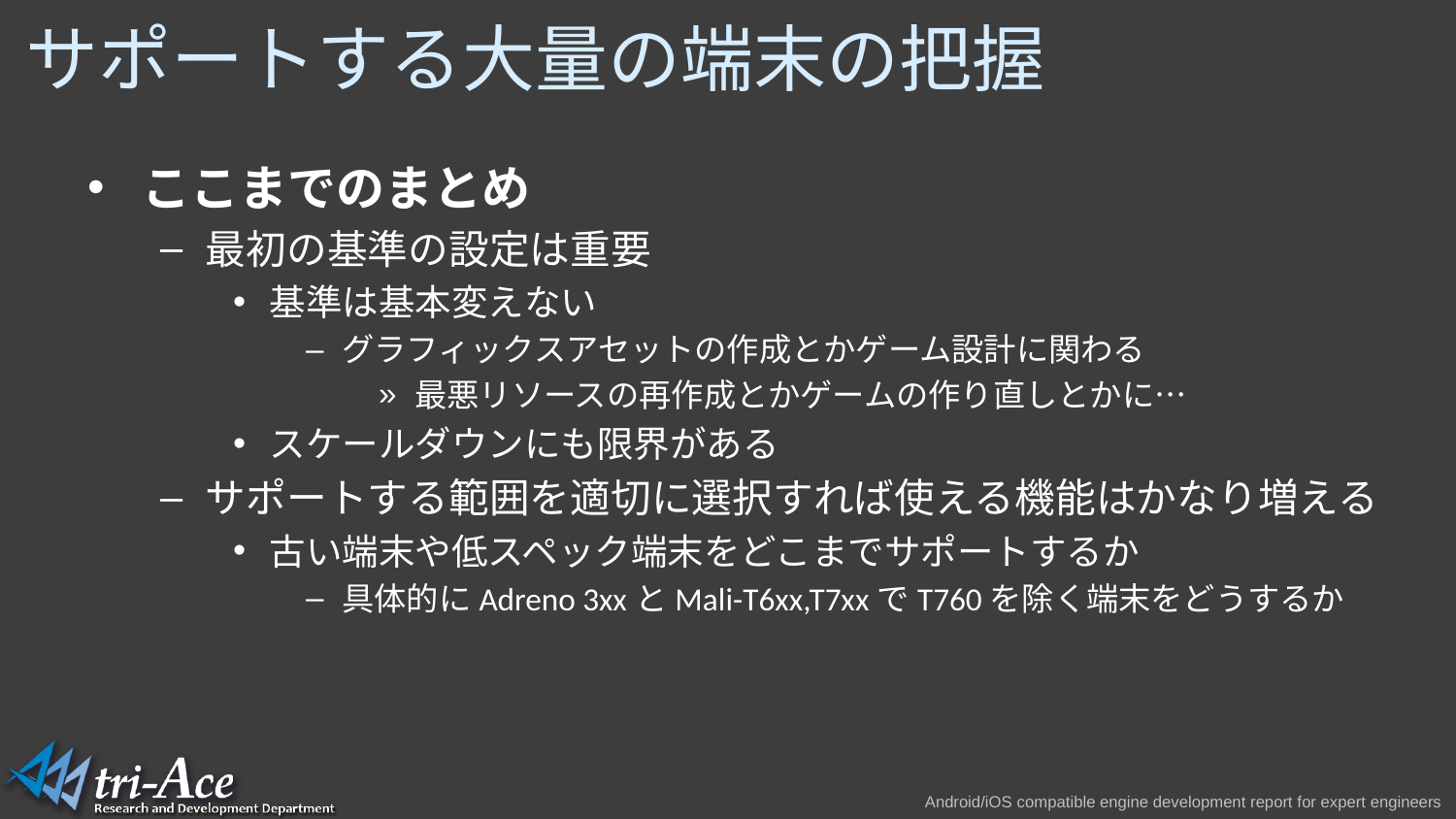

# サポートする大量の端末の把握
ここまでのまとめ
最初の基準の設定は重要
基準は基本変えない
グラフィックスアセットの作成とかゲーム設計に関わる
最悪リソースの再作成とかゲームの作り直しとかに…
スケールダウンにも限界がある
サポートする範囲を適切に選択すれば使える機能はかなり増える
古い端末や低スペック端末をどこまでサポートするか
具体的にAdreno 3xxとMali-T6xx,T7xxでT760を除く端末をどうするか